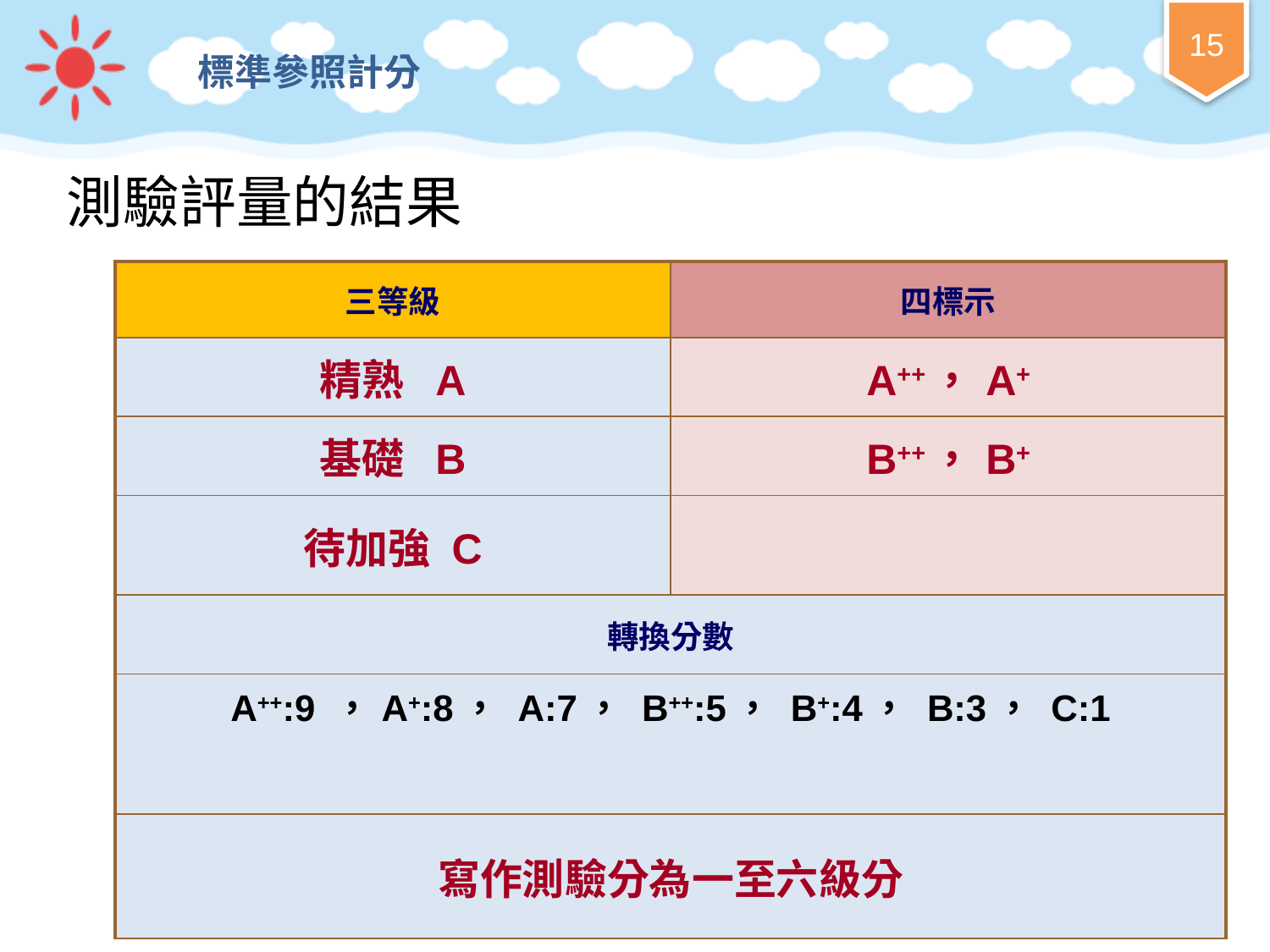

# 標準參照計分
測驗評量的結果
| 三等級 | 四標示 |
| --- | --- |
| 精熟 A | A++，A+ |
| 基礎 B | B++，B+ |
| 待加強 C |  |
| 轉換分數 |  |
| A++:9 ，A+:8， A:7， B++:5， B+:4， B:3， C:1 |  |
| 寫作測驗分為一至六級分 |  |
|  |
| --- |
15